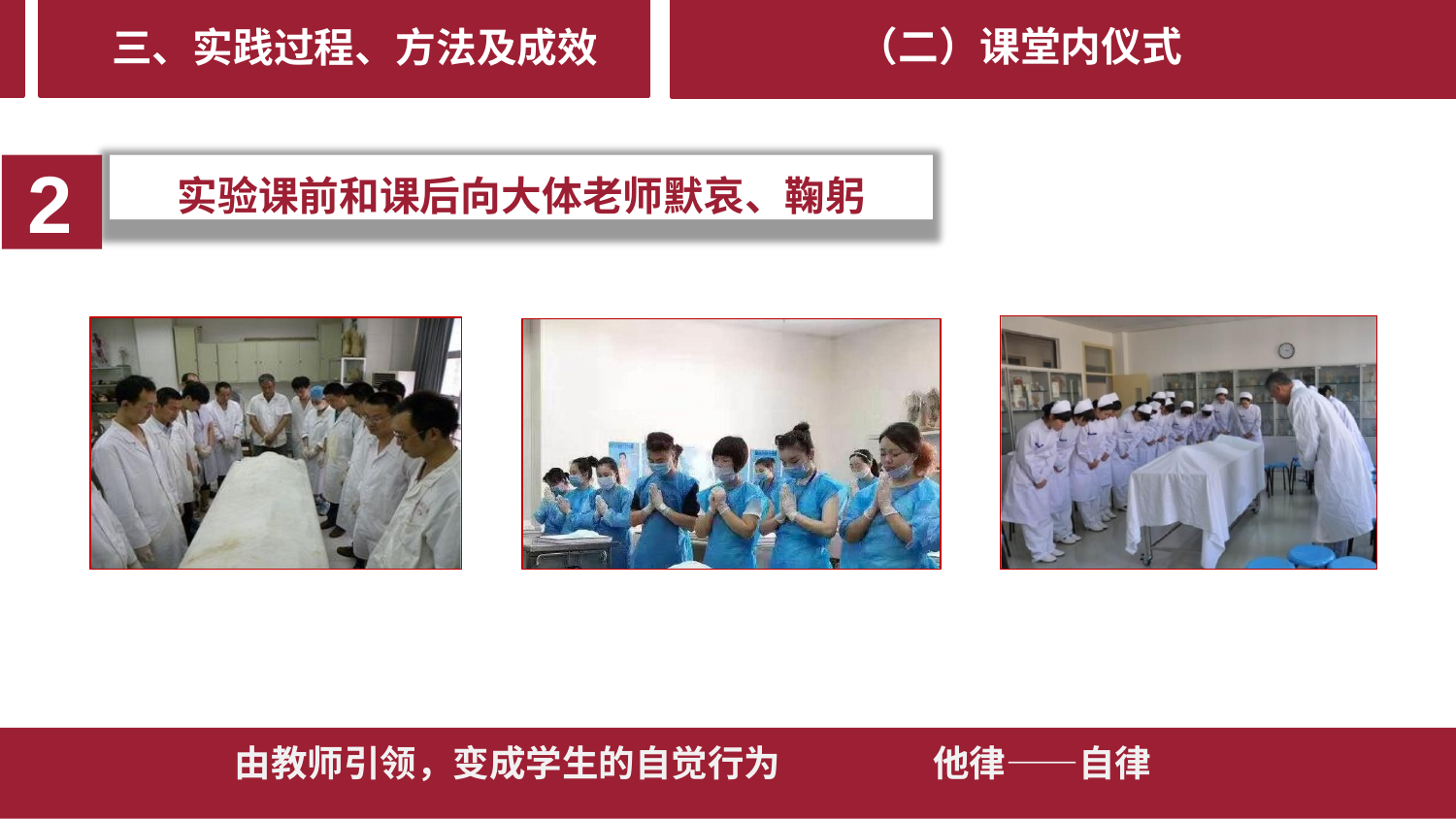

# （二）课堂内仪式
三、实践过程、方法及成效

2

实验课前和课后向大体老师默哀、鞠躬

由教师引领，变成学生的自觉行为
他律——自律